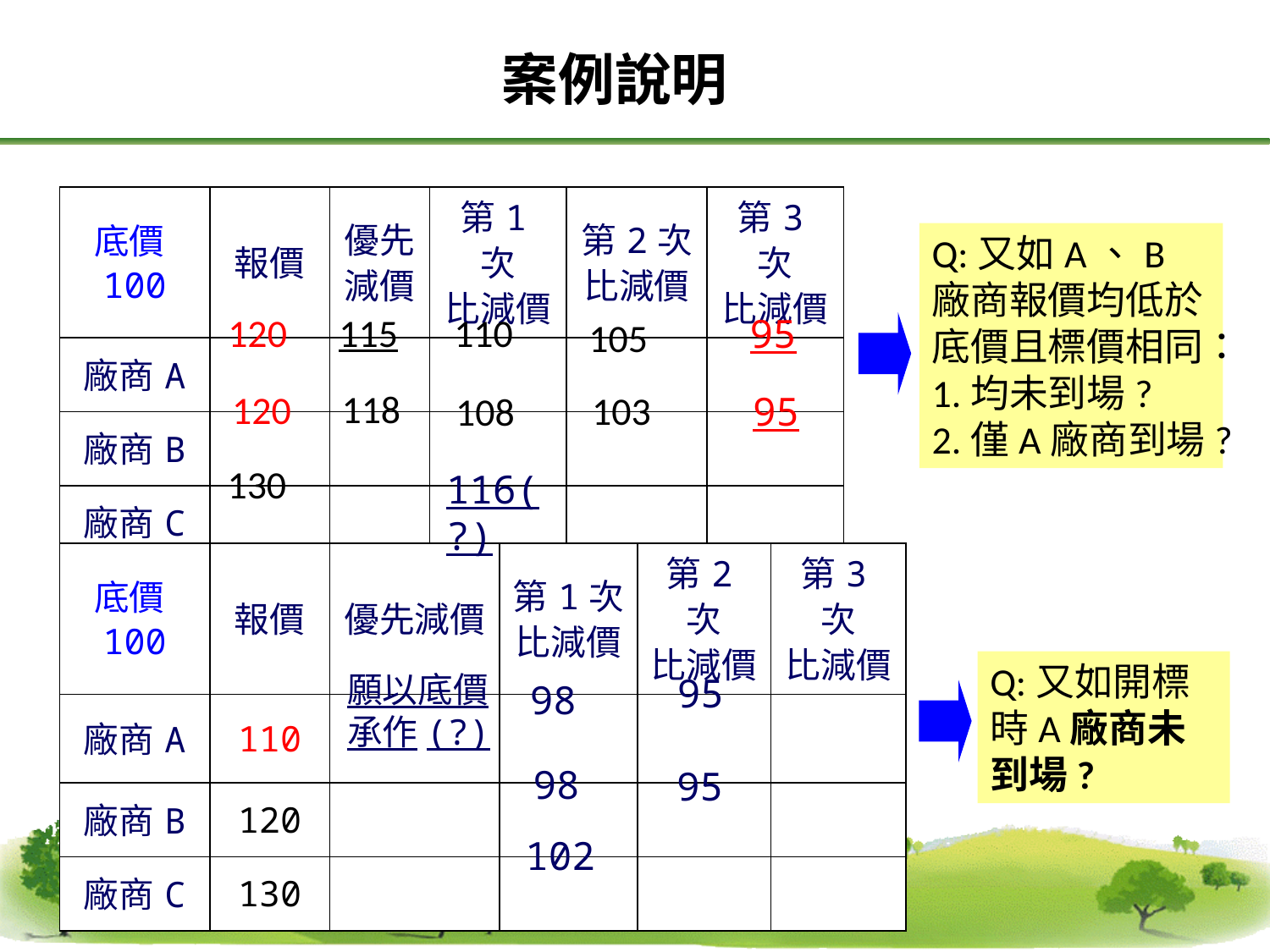

案例說明
| 底價100 | 報價 | 優先減價 | 第1次 比減價 | 第2次 比減價 | 第3次 比減價 |
| --- | --- | --- | --- | --- | --- |
| 廠商A |  |  |  |  |  |
| 廠商B |  |  |  |  |  |
| 廠商C |  |  |  |  |  |
Q:又如A、B廠商報價均低於底價且標價相同：
1.均未到場?
2.僅A廠商到場?
115
120
110
105
95

118
120
103
108
95
130
116(?)
| 底價100 | 報價 | 優先減價 | 第1次 比減價 | 第2次 比減價 | 第3次 比減價 |
| --- | --- | --- | --- | --- | --- |
| 廠商A | 110 |  |  |  |  |
| 廠商B | 120 |  |  |  |  |
| 廠商C | 130 |  |  |  |  |
Q:又如開標時A廠商未到場?
願以底價承作(?)
95
98

98
95
102